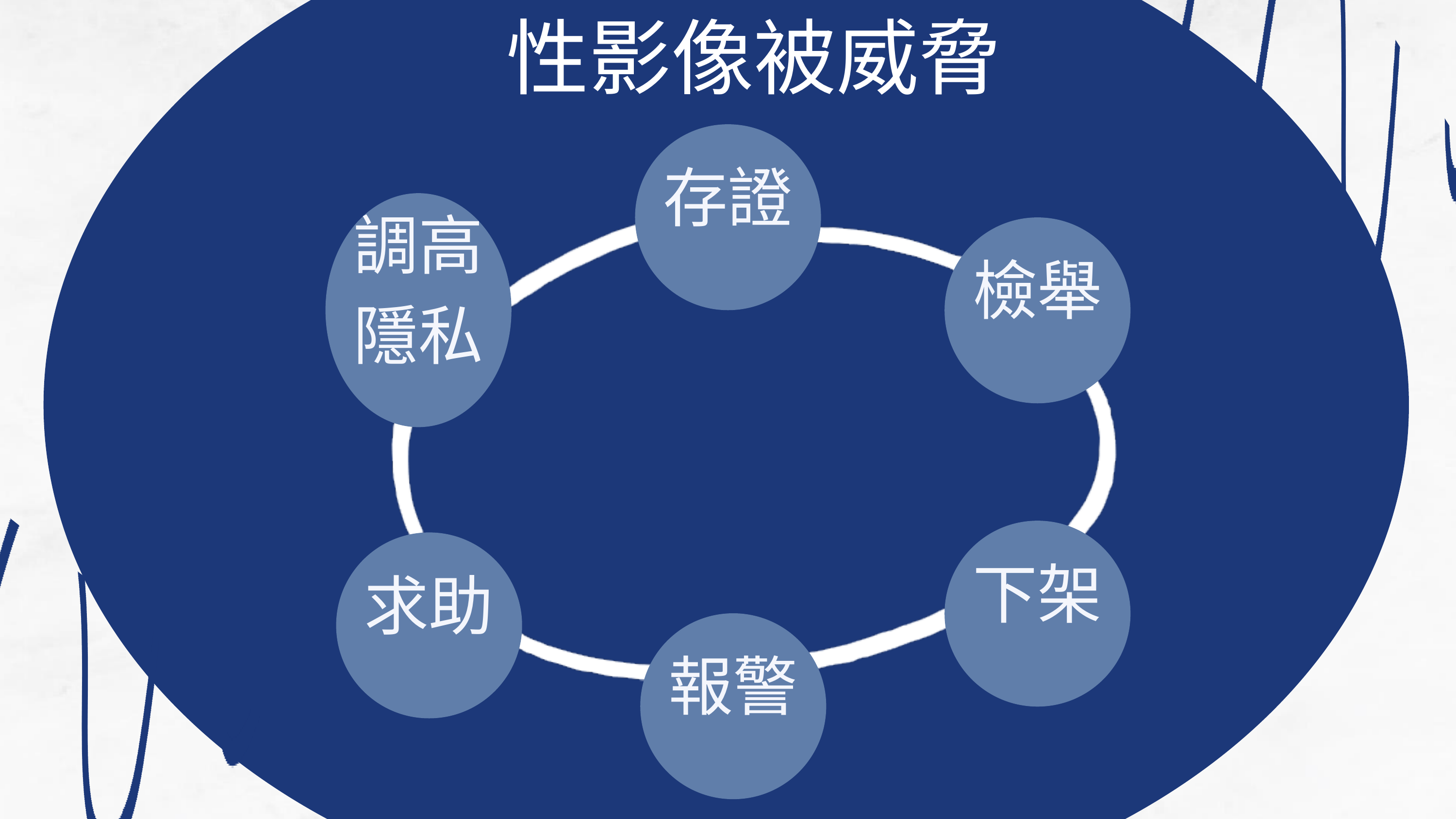

性影像被威脅

存證

調高隱私

檢舉

下架

求助

報警